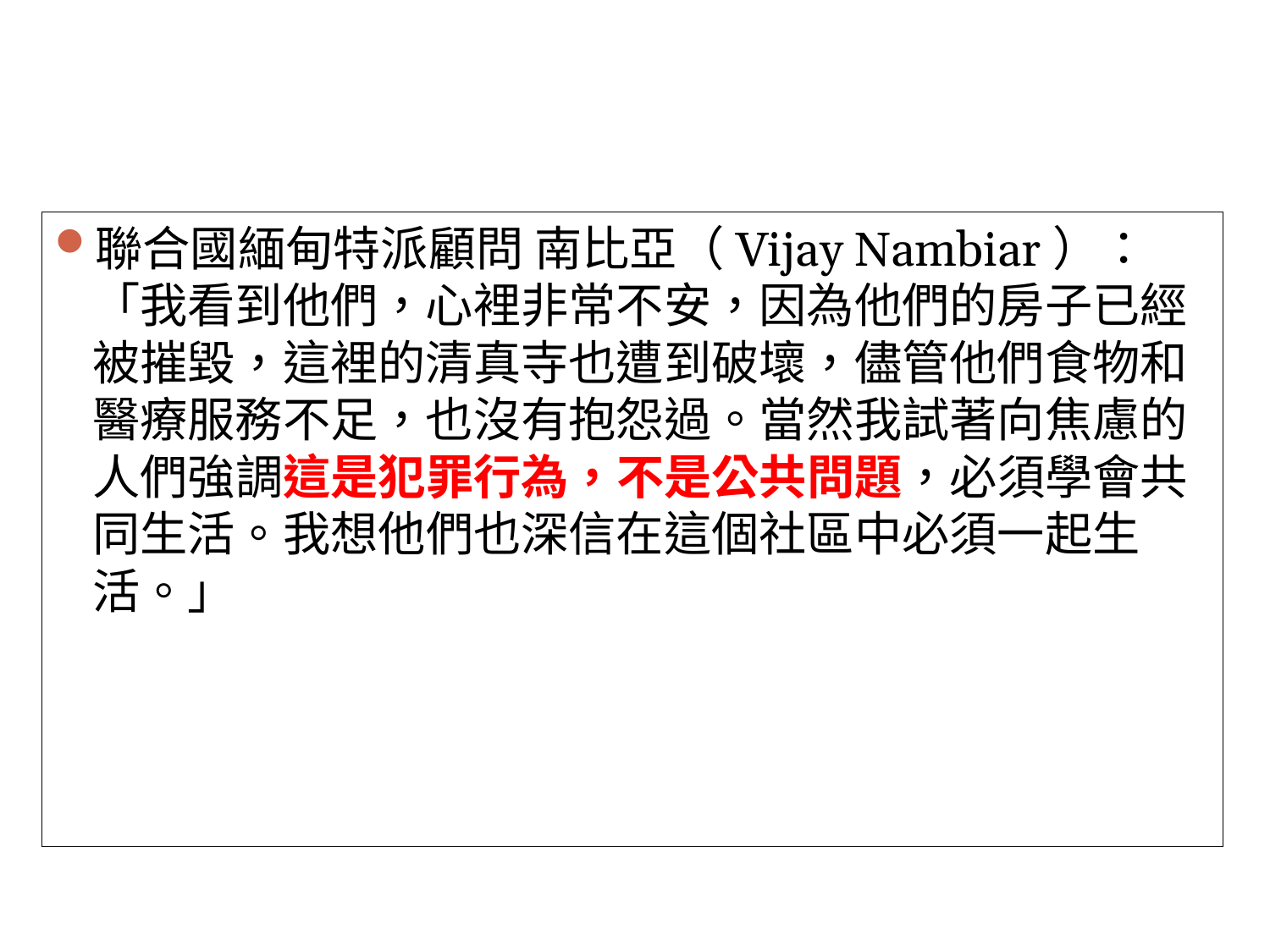

聯合國緬甸特派顧問 南比亞（Vijay Nambiar）：「我看到他們，心裡非常不安，因為他們的房子已經被摧毀，這裡的清真寺也遭到破壞，儘管他們食物和醫療服務不足，也沒有抱怨過。當然我試著向焦慮的人們強調這是犯罪行為，不是公共問題，必須學會共同生活。我想他們也深信在這個社區中必須一起生活。」